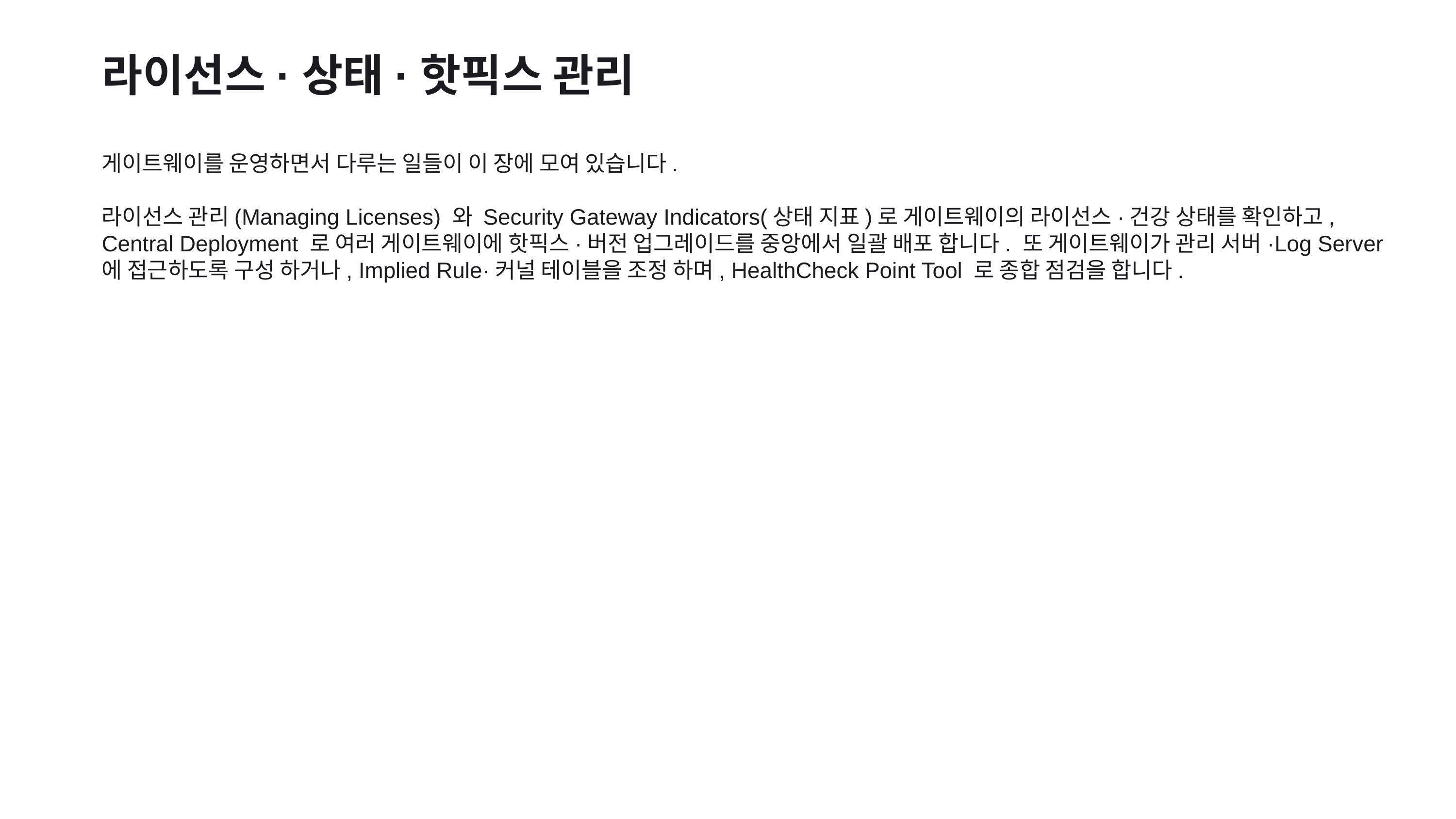

라이선스·상태·핫픽스 관리
게이트웨이를 운영하면서 다루는 일들이 이 장에 모여 있습니다.

라이선스 관리(Managing Licenses) 와 Security Gateway Indicators(상태 지표)로 게이트웨이의 라이선스·건강 상태를 확인하고, Central Deployment 로 여러 게이트웨이에 핫픽스·버전 업그레이드를 중앙에서 일괄 배포 합니다. 또 게이트웨이가 관리 서버·Log Server에 접근하도록 구성 하거나, Implied Rule·커널 테이블을 조정 하며, HealthCheck Point Tool 로 종합 점검을 합니다.